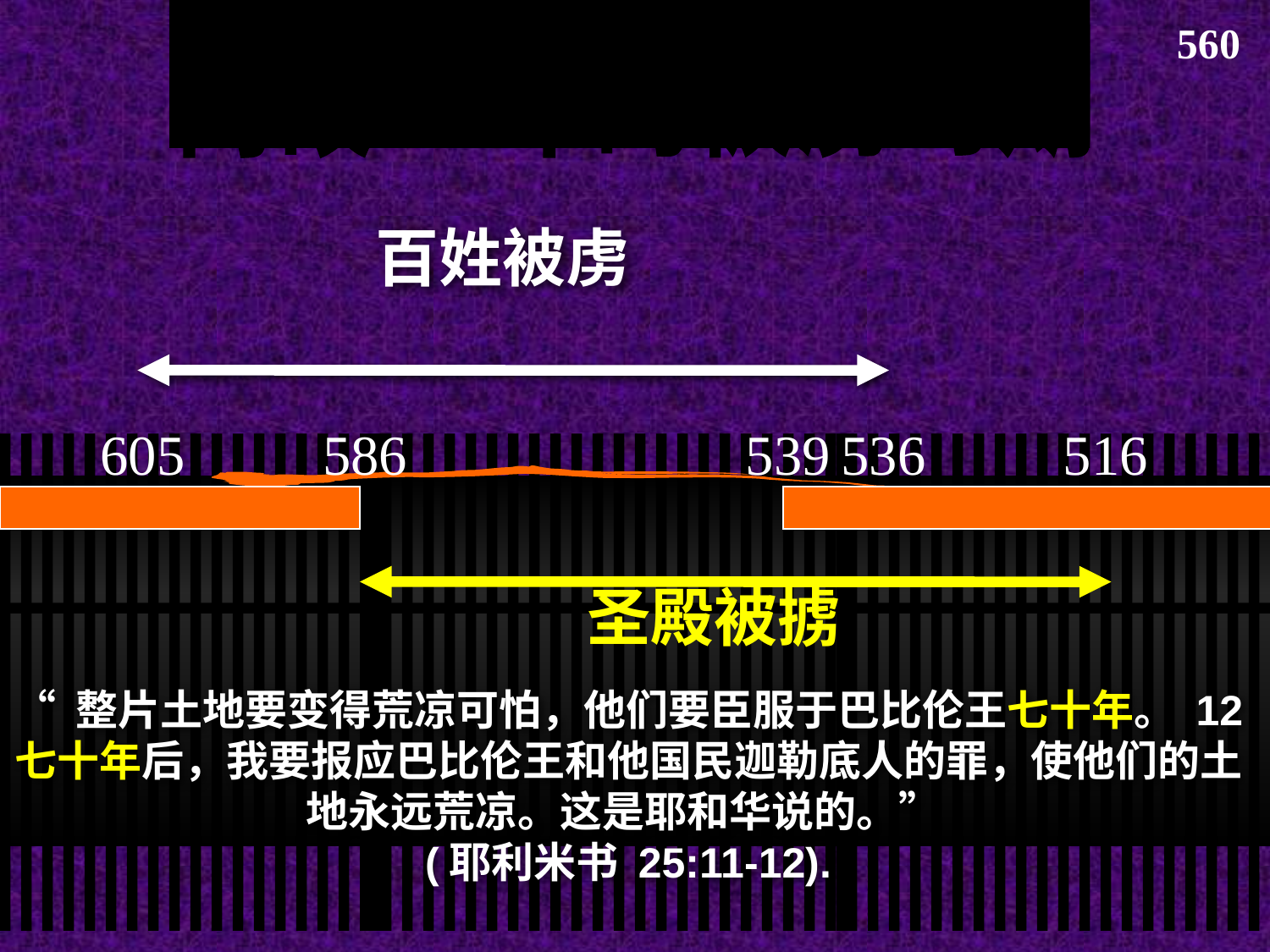

# Two 70-Year Exiles
560
两段70年的被虏时期
百姓被虏

605
586
539
536
516

圣殿被掳

“ 整片土地要变得荒凉可怕，他们要臣服于巴比伦王七十年。 12 七十年后，我要报应巴比伦王和他国民迦勒底人的罪，使他们的土地永远荒凉。这是耶和华说的。”
(耶利米书 25:11-12).